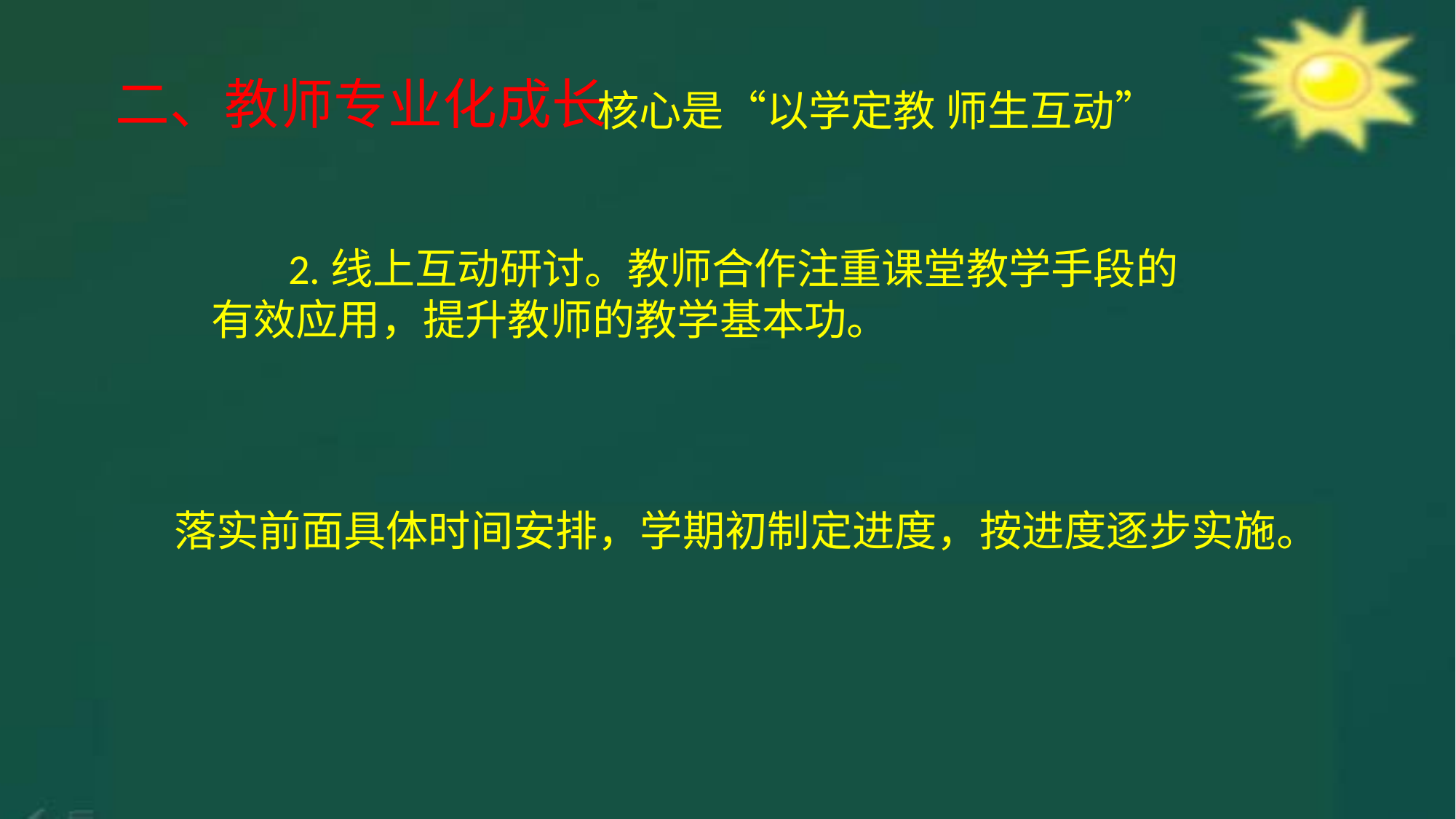

二、教师专业化成长
核心是“以学定教 师生互动”
        2.线上互动研讨。教师合作注重课堂教学手段的有效应用，提升教师的教学基本功。
落实前面具体时间安排，学期初制定进度，按进度逐步实施。